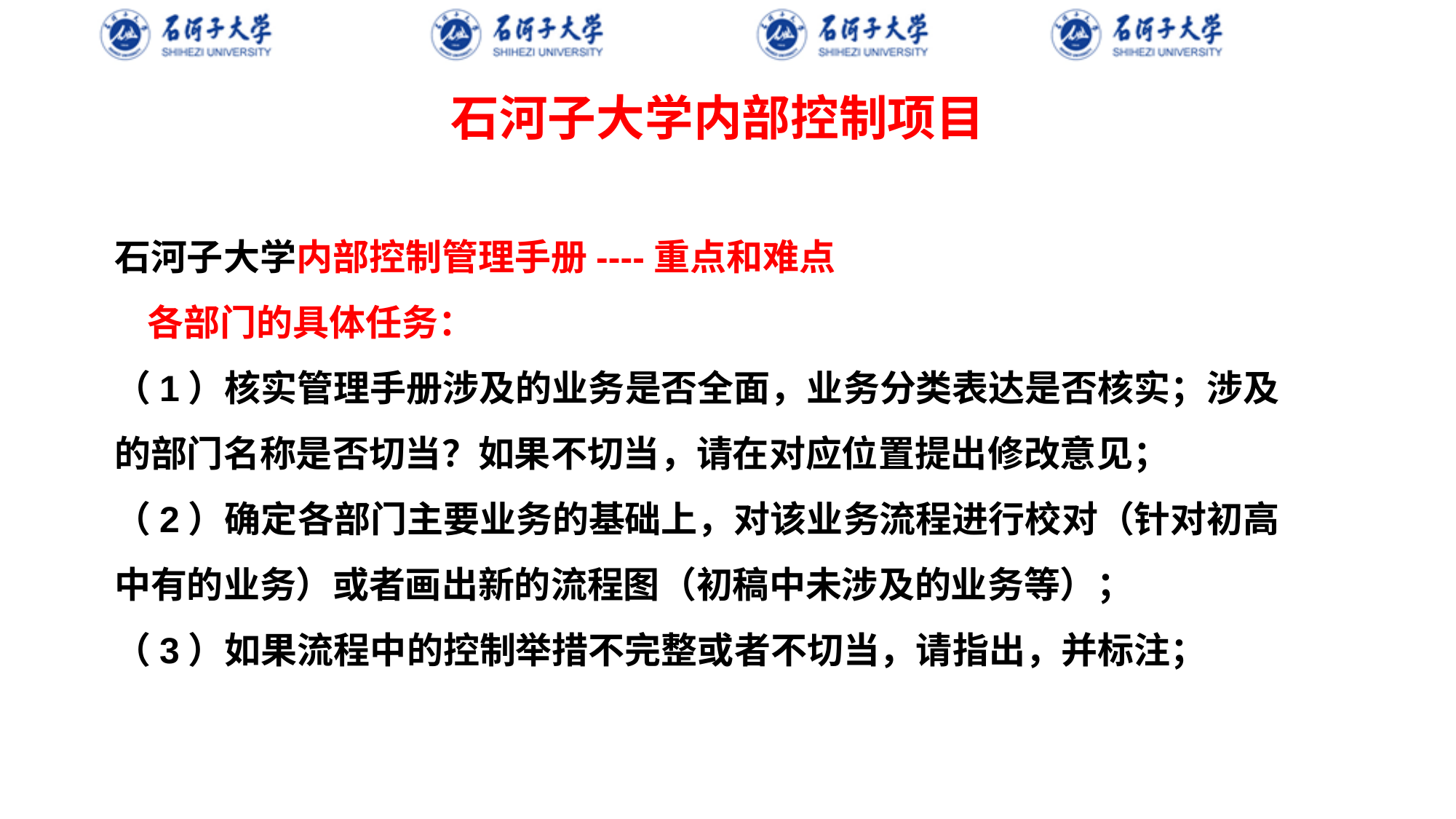

# 石河子大学内部控制项目
石河子大学内部控制管理手册----重点和难点
   各部门的具体任务：
（1）核实管理手册涉及的业务是否全面，业务分类表达是否核实；涉及的部门名称是否切当？如果不切当，请在对应位置提出修改意见；
（2）确定各部门主要业务的基础上，对该业务流程进行校对（针对初高中有的业务）或者画出新的流程图（初稿中未涉及的业务等）；
（3）如果流程中的控制举措不完整或者不切当，请指出，并标注；